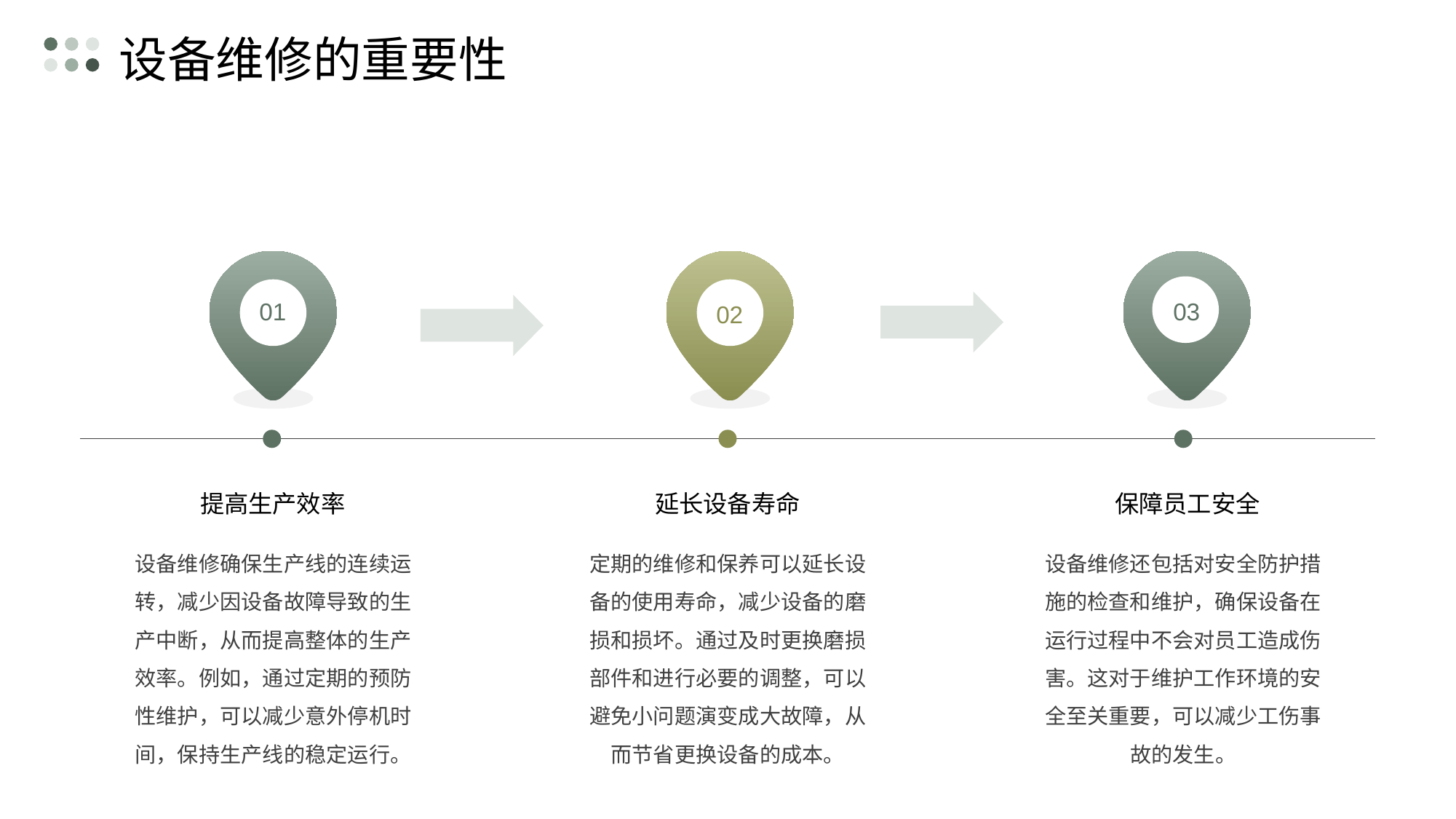

设备维修的重要性

01
03

02

提高生产效率
延长设备寿命
保障员工安全
设备维修确保生产线的连续运转，减少因设备故障导致的生产中断，从而提高整体的生产效率。例如，通过定期的预防性维护，可以减少意外停机时间，保持生产线的稳定运行。
定期的维修和保养可以延长设备的使用寿命，减少设备的磨损和损坏。通过及时更换磨损部件和进行必要的调整，可以避免小问题演变成大故障，从而节省更换设备的成本。
设备维修还包括对安全防护措施的检查和维护，确保设备在运行过程中不会对员工造成伤害。这对于维护工作环境的安全至关重要，可以减少工伤事故的发生。